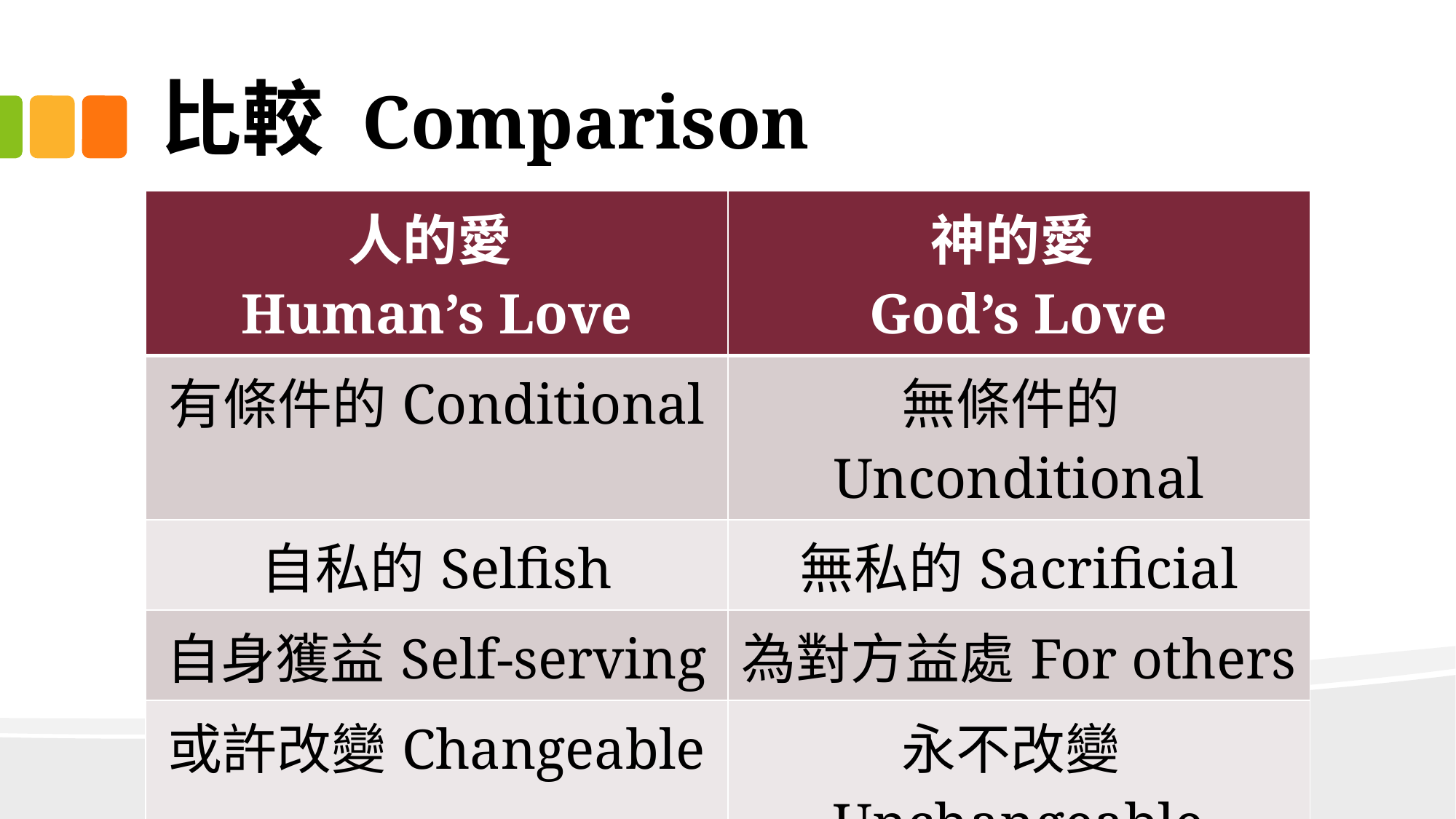

# 比較 Comparison
| 人的愛 Human’s Love | 神的愛 God’s Love |
| --- | --- |
| 有條件的Conditional | 無條件的Unconditional |
| 自私的Selfish | 無私的Sacrificial |
| 自身獲益Self-serving | 為對方益處For others |
| 或許改變Changeable | 永不改變Unchangeable |